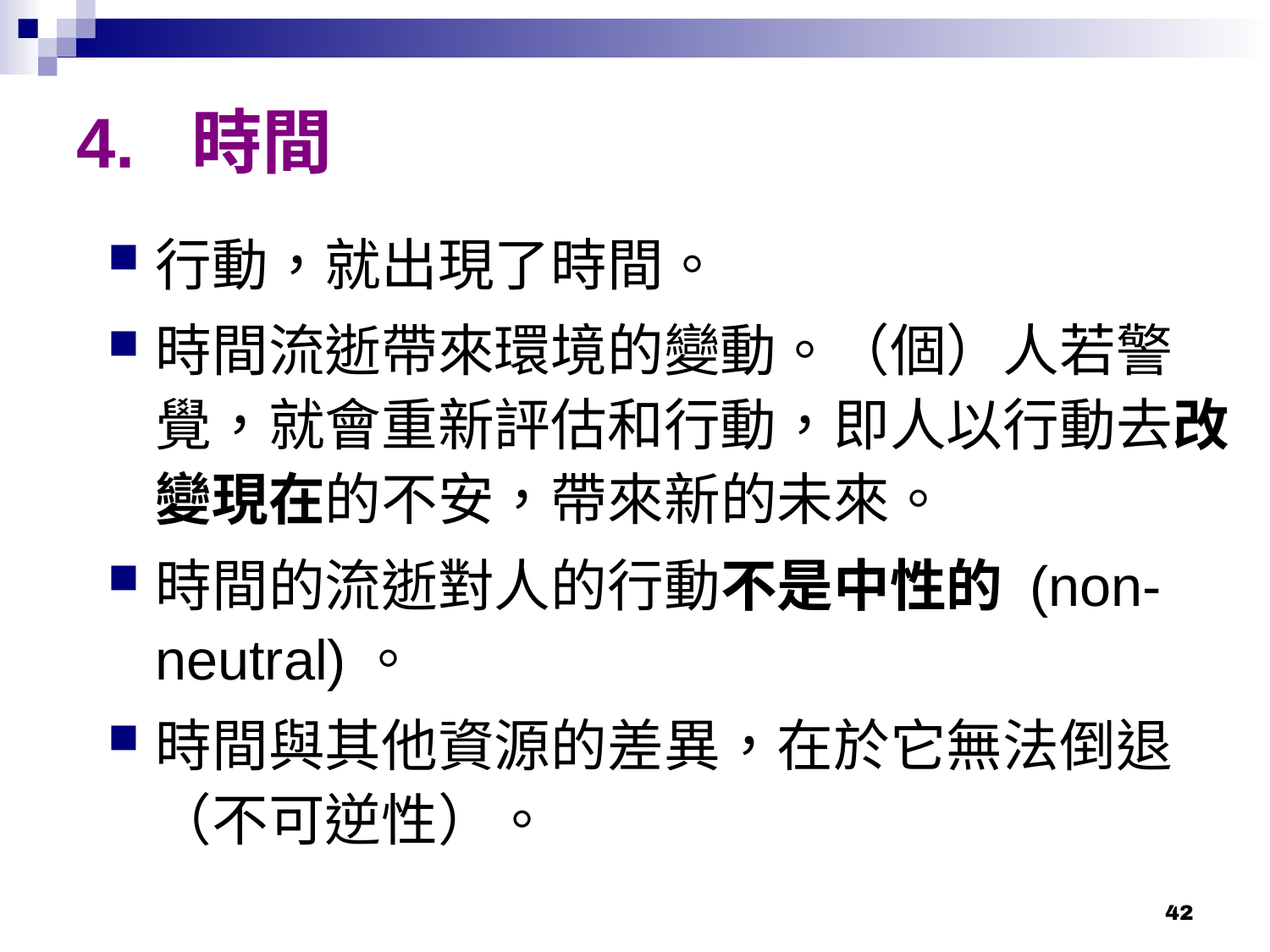

# 4.  時間
行動，就出現了時間。
時間流逝帶來環境的變動。（個）人若警覺，就會重新評估和行動，即人以行動去改變現在的不安，帶來新的未來。
時間的流逝對人的行動不是中性的 (non-neutral)。
時間與其他資源的差異，在於它無法倒退（不可逆性）。
42